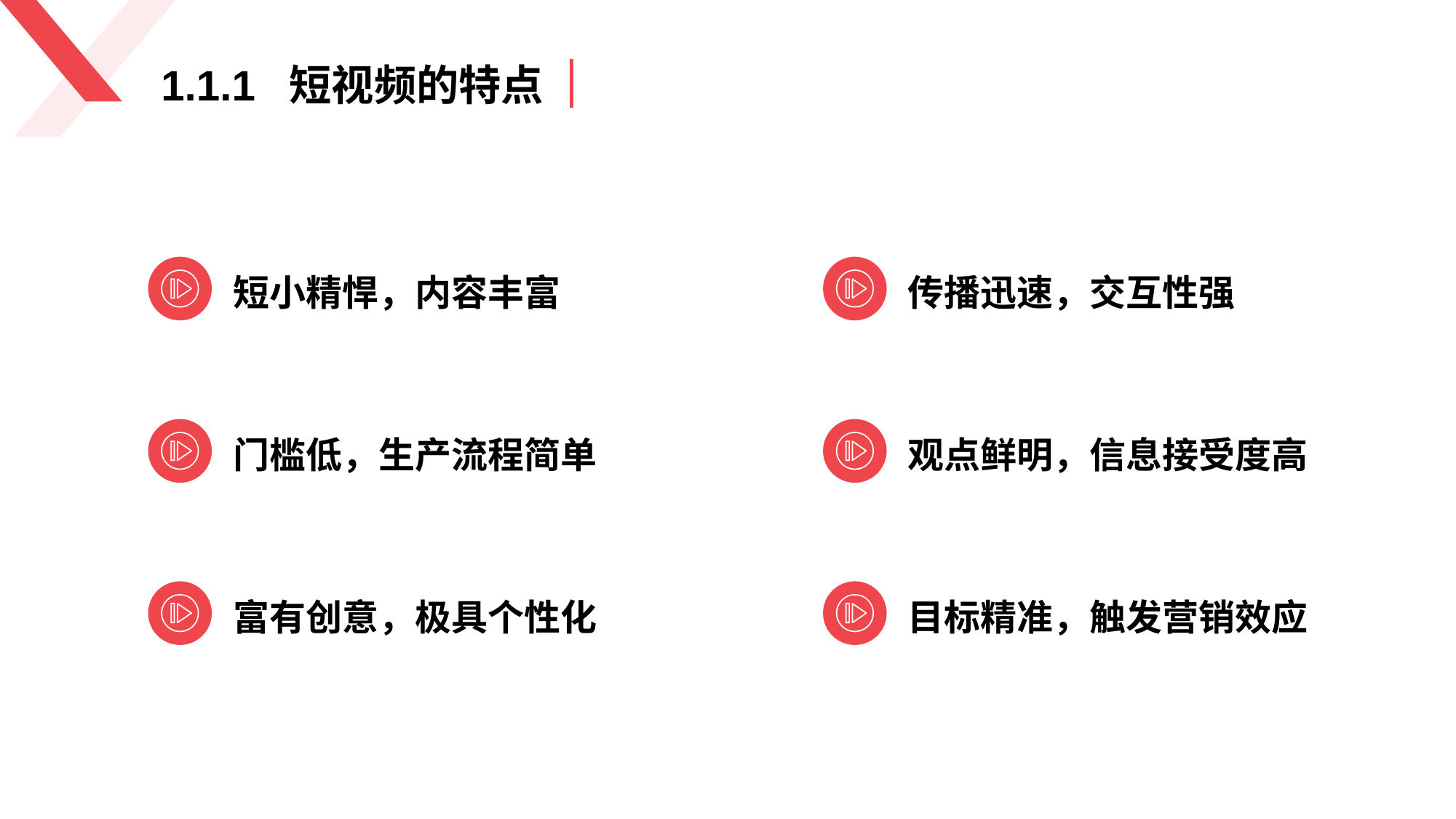

1.1.1  短视频的特点
短小精悍，内容丰富

传播迅速，交互性强

门槛低，生产流程简单

观点鲜明，信息接受度高

富有创意，极具个性化

目标精准，触发营销效应